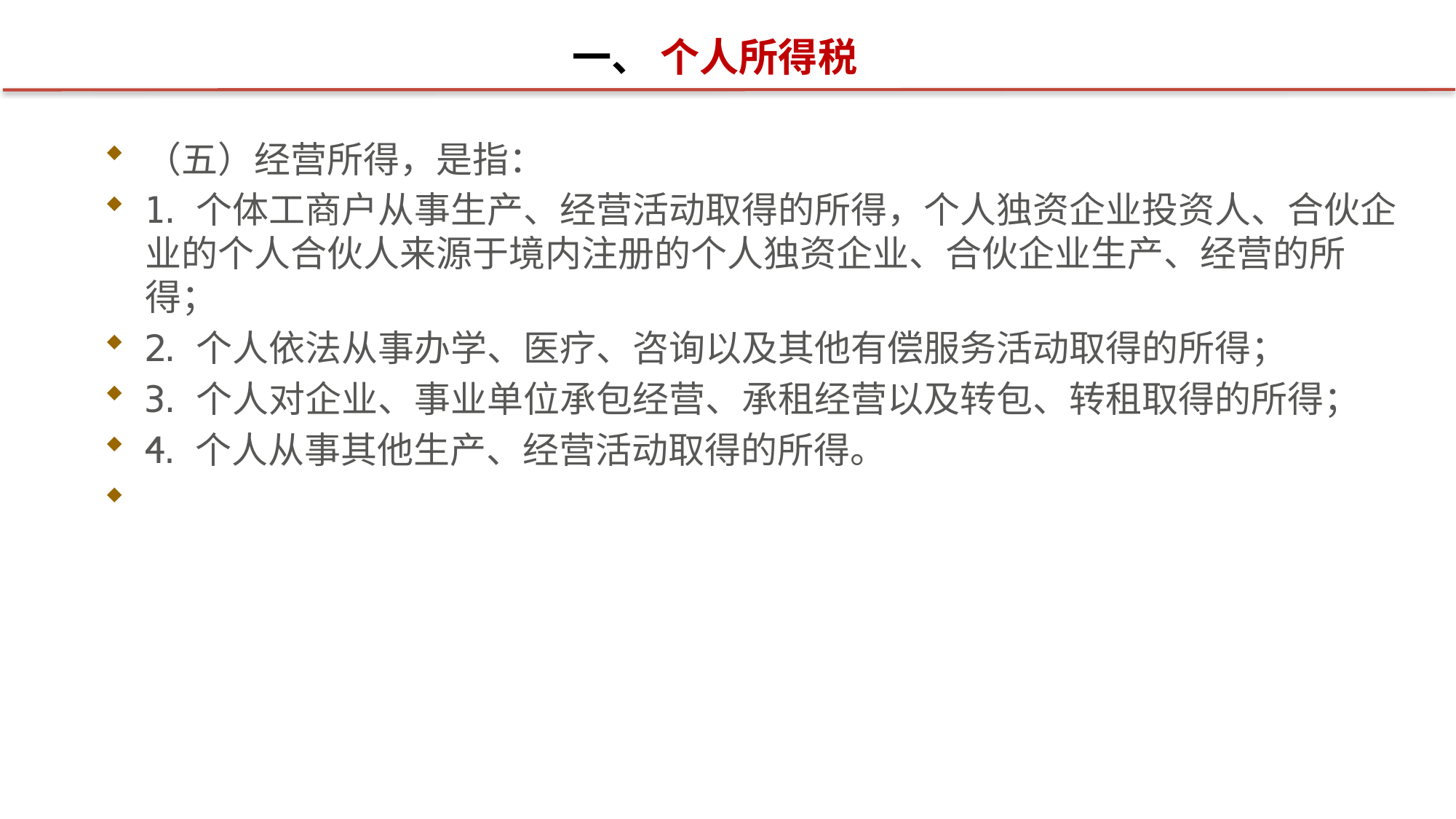

# 一、 个人所得税
（五）经营所得，是指：
1. 个体工商户从事生产、经营活动取得的所得，个人独资企业投资人、合伙企业的个人合伙人来源于境内注册的个人独资企业、合伙企业生产、经营的所得；
2. 个人依法从事办学、医疗、咨询以及其他有偿服务活动取得的所得；
3. 个人对企业、事业单位承包经营、承租经营以及转包、转租取得的所得；
4. 个人从事其他生产、经营活动取得的所得。